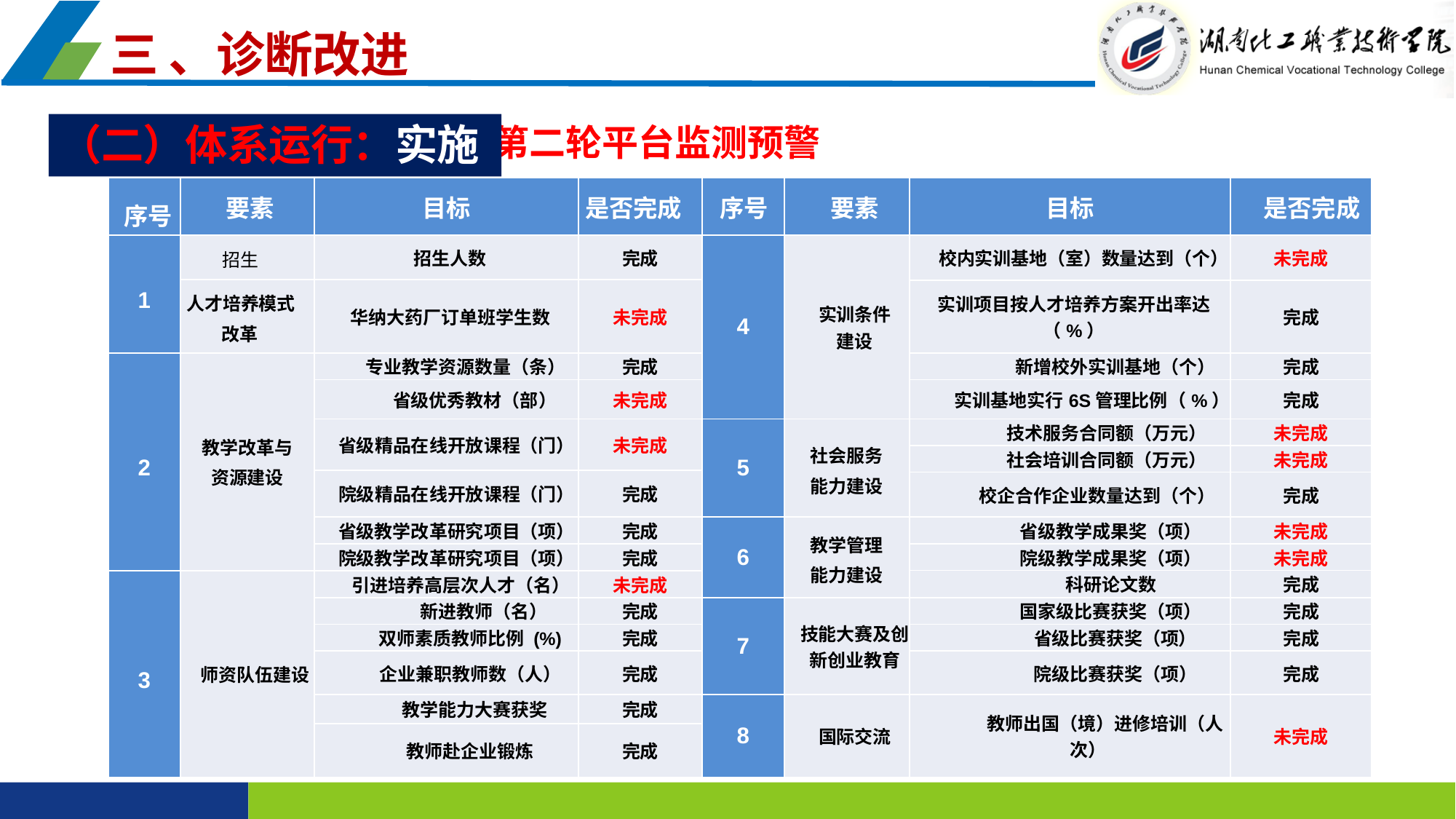

三 、诊断改进

专业质量诊改第二轮平台监测预警
（二）体系运行：实施
|  | 序号 | 要素 | 目标 | 是否完成 | 序号 | 要素 | 目标 | 是否完成 |
| --- | --- | --- | --- | --- | --- | --- | --- | --- |
|  | 1 | 招生 | 招生人数 | 完成 | 4 | 实训条件 建设 | 校内实训基地（室）数量达到（个） | 未完成 |
|  |  | 人才培养模式 改革 |  |  |  |  |  |  |
|  |  |  | 华纳大药厂订单班学生数 |  |  |  |  |  |
|  |  |  |  | 未完成 |  |  |  |  |
|  |  |  |  |  |  |  | 实训项目按人才培养方案开出率达（%） | 完成 |
|  | 2 | 教学改革与 资源建设 | 专业教学资源数量（条） | 完成 |  |  | 新增校外实训基地（个） | 完成 |
|  |  |  | 省级优秀教材（部） | 未完成 |  |  | 实训基地实行6S管理比例（%） | 完成 |
|  |  |  | 省级精品在线开放课程（门） | 未完成 | 5 | 社会服务 能力建设 | 技术服务合同额（万元） | 未完成 |
|  |  |  |  |  |  |  | 社会培训合同额（万元） | 未完成 |
|  |  |  | 院级精品在线开放课程（门） | 完成 |  |  |  |  |
|  |  |  |  |  |  |  | 校企合作企业数量达到（个） | 完成 |
|  |  |  | 省级教学改革研究项目（项） | 完成 | 6 | 教学管理 能力建设 | 省级教学成果奖（项） | 未完成 |
|  |  |  | 院级教学改革研究项目（项） | 完成 |  |  | 院级教学成果奖（项） | 未完成 |
|  |  |  |  |  |  |  | 科研论文数 | 完成 |
|  | 3 | 师资队伍建设 | 引进培养高层次人才（名） | 未完成 |  |  |  |  |
|  |  |  | 新进教师（名） | 完成 | 7 | 技能大赛及创新创业教育 | 国家级比赛获奖（项） | 完成 |
|  |  |  | 双师素质教师比例 (%) | 完成 |  |  | 省级比赛获奖（项） | 完成 |
|  |  |  | 企业兼职教师数（人） | 完成 |  |  | 院级比赛获奖（项） | 完成 |
|  |  |  | 教学能力大赛获奖 | 完成 | 8 | 国际交流 | 教师出国（境）进修培训（人次） | 未完成 |
|  |  |  | 教师赴企业锻炼 | 完成 |  |  |  |  |